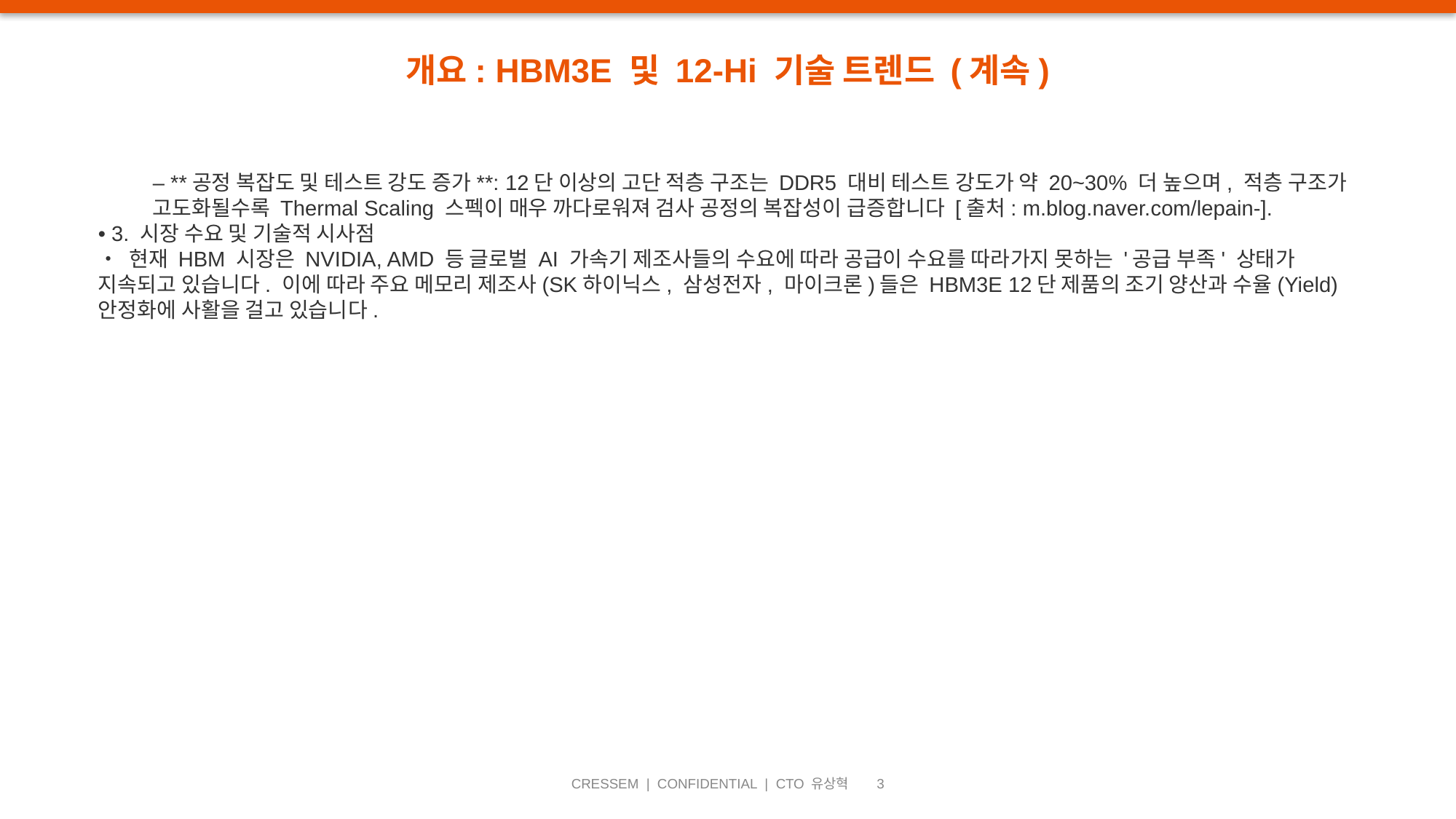

개요: HBM3E 및 12-Hi 기술 트렌드 (계속)
– **공정 복잡도 및 테스트 강도 증가**: 12단 이상의 고단 적층 구조는 DDR5 대비 테스트 강도가 약 20~30% 더 높으며, 적층 구조가 고도화될수록 Thermal Scaling 스펙이 매우 까다로워져 검사 공정의 복잡성이 급증합니다 [출처: m.blog.naver.com/lepain-].
• 3. 시장 수요 및 기술적 시사점
• 현재 HBM 시장은 NVIDIA, AMD 등 글로벌 AI 가속기 제조사들의 수요에 따라 공급이 수요를 따라가지 못하는 '공급 부족' 상태가 지속되고 있습니다. 이에 따라 주요 메모리 제조사(SK하이닉스, 삼성전자, 마이크론)들은 HBM3E 12단 제품의 조기 양산과 수율(Yield) 안정화에 사활을 걸고 있습니다.
CRESSEM  |  CONFIDENTIAL  |  CTO 유상혁        3